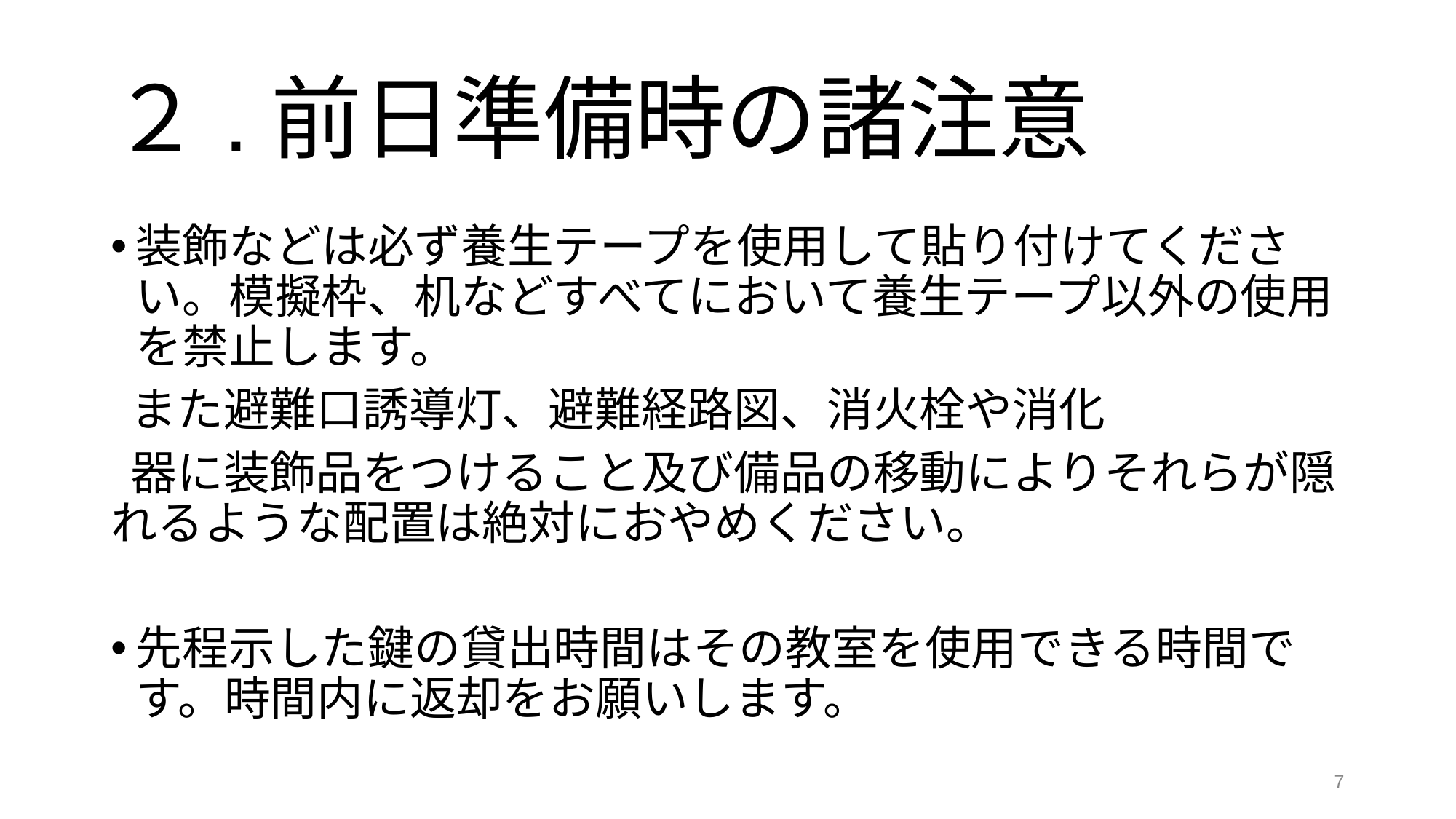

# ２.前日準備時の諸注意
装飾などは必ず養生テープを使用して貼り付けてください。模擬枠、机などすべてにおいて養生テープ以外の使用を禁止します。
 また避難口誘導灯、避難経路図、消火栓や消化
 器に装飾品をつけること及び備品の移動によりそれらが隠れるような配置は絶対におやめください。

先程示した鍵の貸出時間はその教室を使用できる時間です。時間内に返却をお願いします。

7